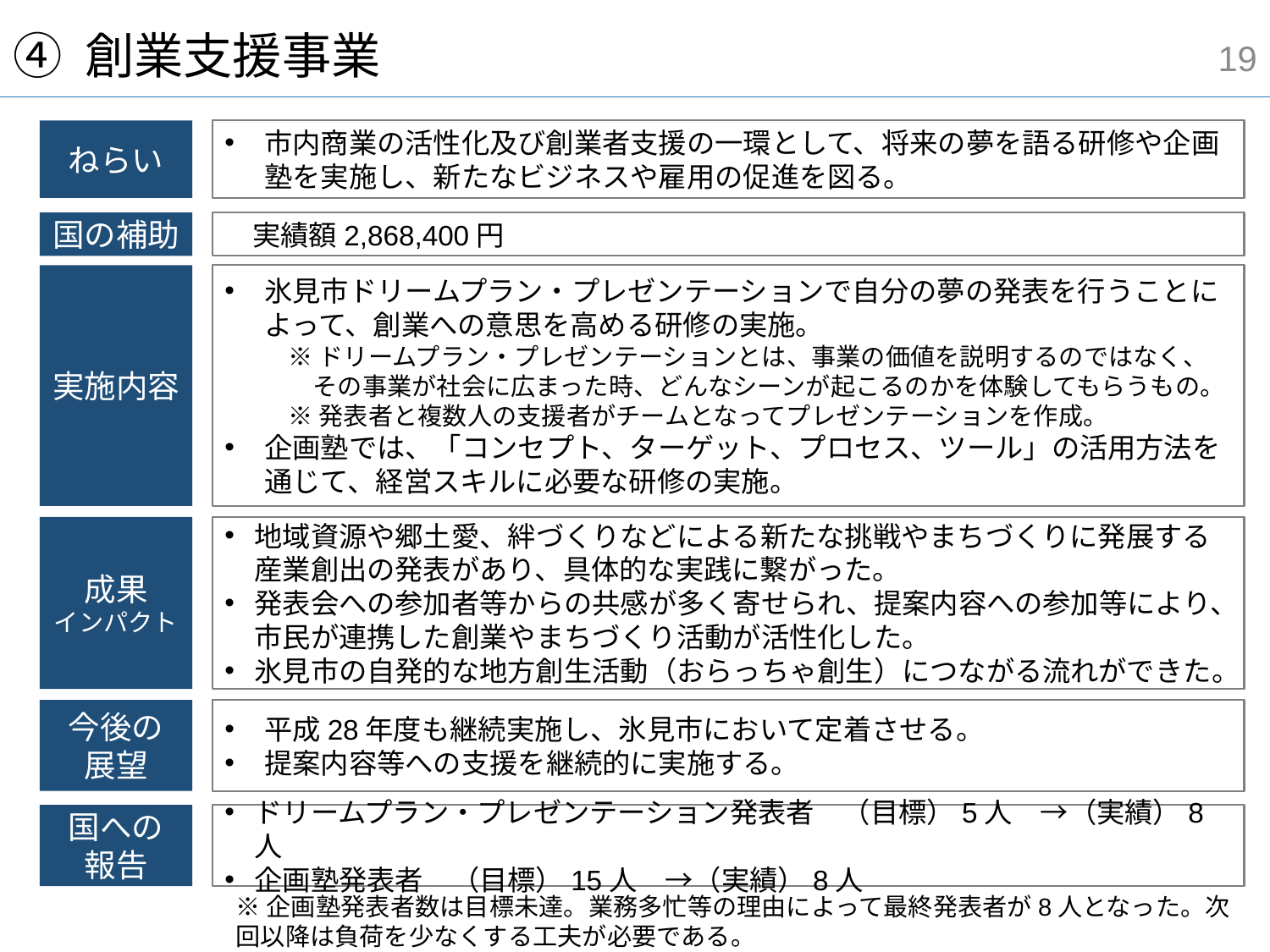

19
# ④ 創業支援事業
市内商業の活性化及び創業者支援の一環として、将来の夢を語る研修や企画塾を実施し、新たなビジネスや雇用の促進を図る。
ねらい
国の補助
　実績額2,868,400円
氷見市ドリームプラン・プレゼンテーションで自分の夢の発表を行うことによって、創業への意思を高める研修の実施。
※ドリームプラン・プレゼンテーションとは、事業の価値を説明するのではなく、
　その事業が社会に広まった時、どんなシーンが起こるのかを体験してもらうもの。
※発表者と複数人の支援者がチームとなってプレゼンテーションを作成。
企画塾では、「コンセプト、ターゲット、プロセス、ツール」の活用方法を通じて、経営スキルに必要な研修の実施。
実施内容
成果
インパクト
地域資源や郷土愛、絆づくりなどによる新たな挑戦やまちづくりに発展する産業創出の発表があり、具体的な実践に繋がった。
発表会への参加者等からの共感が多く寄せられ、提案内容への参加等により、市民が連携した創業やまちづくり活動が活性化した。
氷見市の自発的な地方創生活動（おらっちゃ創生）につながる流れができた。
今後の
展望
平成28年度も継続実施し、氷見市において定着させる。
提案内容等への支援を継続的に実施する。
国への
報告
ドリームプラン・プレゼンテーション発表者　（目標）5人　→（実績）8人
企画塾発表者　（目標）15人　→（実績）8人
※企画塾発表者数は目標未達。業務多忙等の理由によって最終発表者が8人となった。次回以降は負荷を少なくする工夫が必要である。